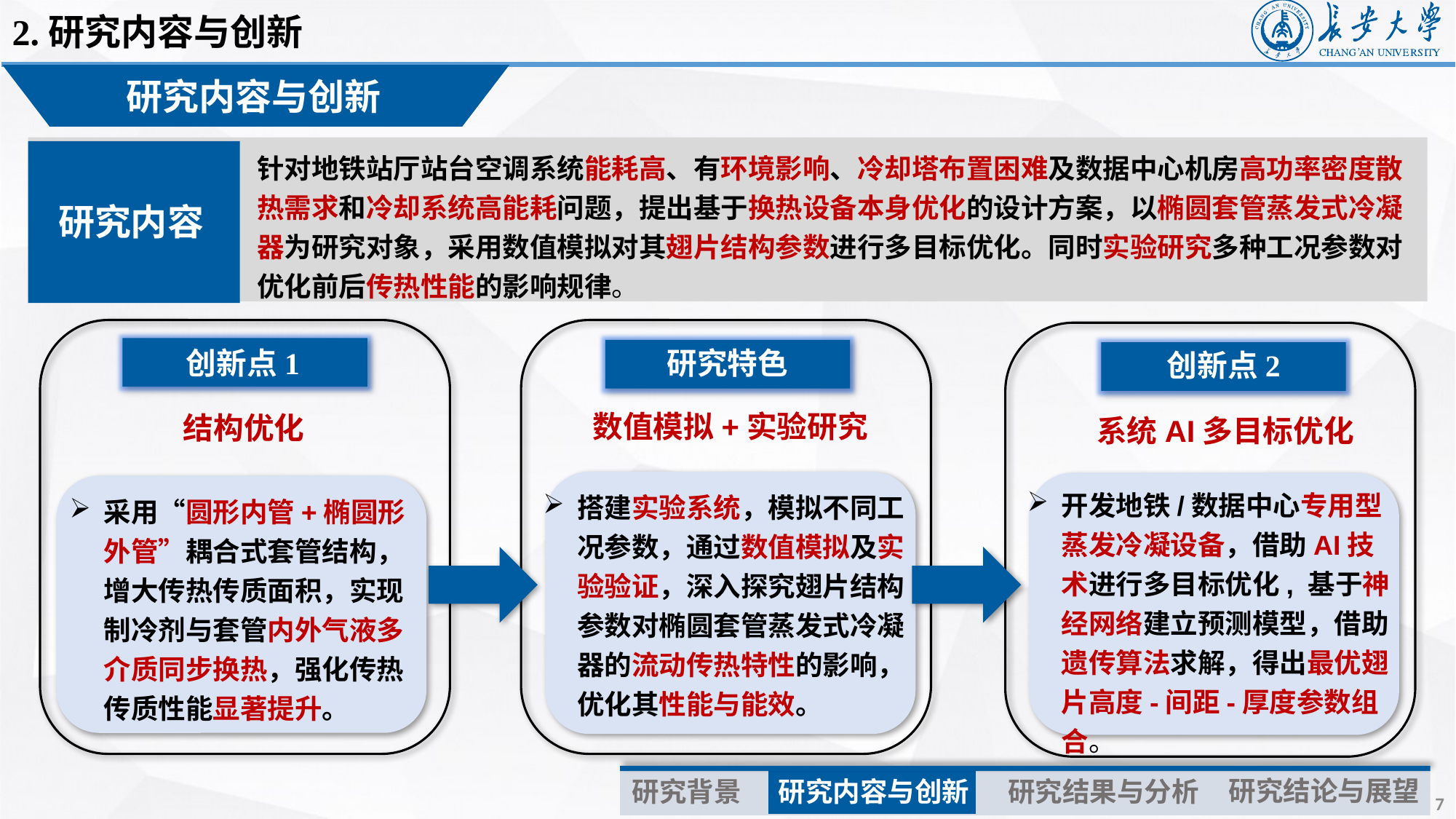

2.研究内容与创新

研究内容与创新

针对地铁站厅站台空调系统能耗高、有环境影响、冷却塔布置困难及数据中心机房高功率密度散热需求和冷却系统高能耗问题，提出基于换热设备本身优化的设计方案，以椭圆套管蒸发式冷凝器为研究对象，采用数值模拟对其翅片结构参数进行多目标优化。同时实验研究多种工况参数对优化前后传热性能的影响规律。

研究内容

创新点1

研究特色

创新点2

数值模拟+实验研究
结构优化
系统AI多目标优化
开发地铁/数据中心专用型蒸发冷凝设备，借助AI技术进行多目标优化, 基于神经网络建立预测模型，借助遗传算法求解，得出最优翅片高度-间距-厚度参数组合。
搭建实验系统，模拟不同工况参数，通过数值模拟及实验验证，深入探究翅片结构参数对椭圆套管蒸发式冷凝器的流动传热特性的影响，优化其性能与能效。
采用“圆形内管+椭圆形外管”耦合式套管结构，增大传热传质面积，实现制冷剂与套管内外气液多介质同步换热，强化传热传质性能显著提升。

研究结论与展望
研究背景
研究内容与创新

研究结果与分析

7